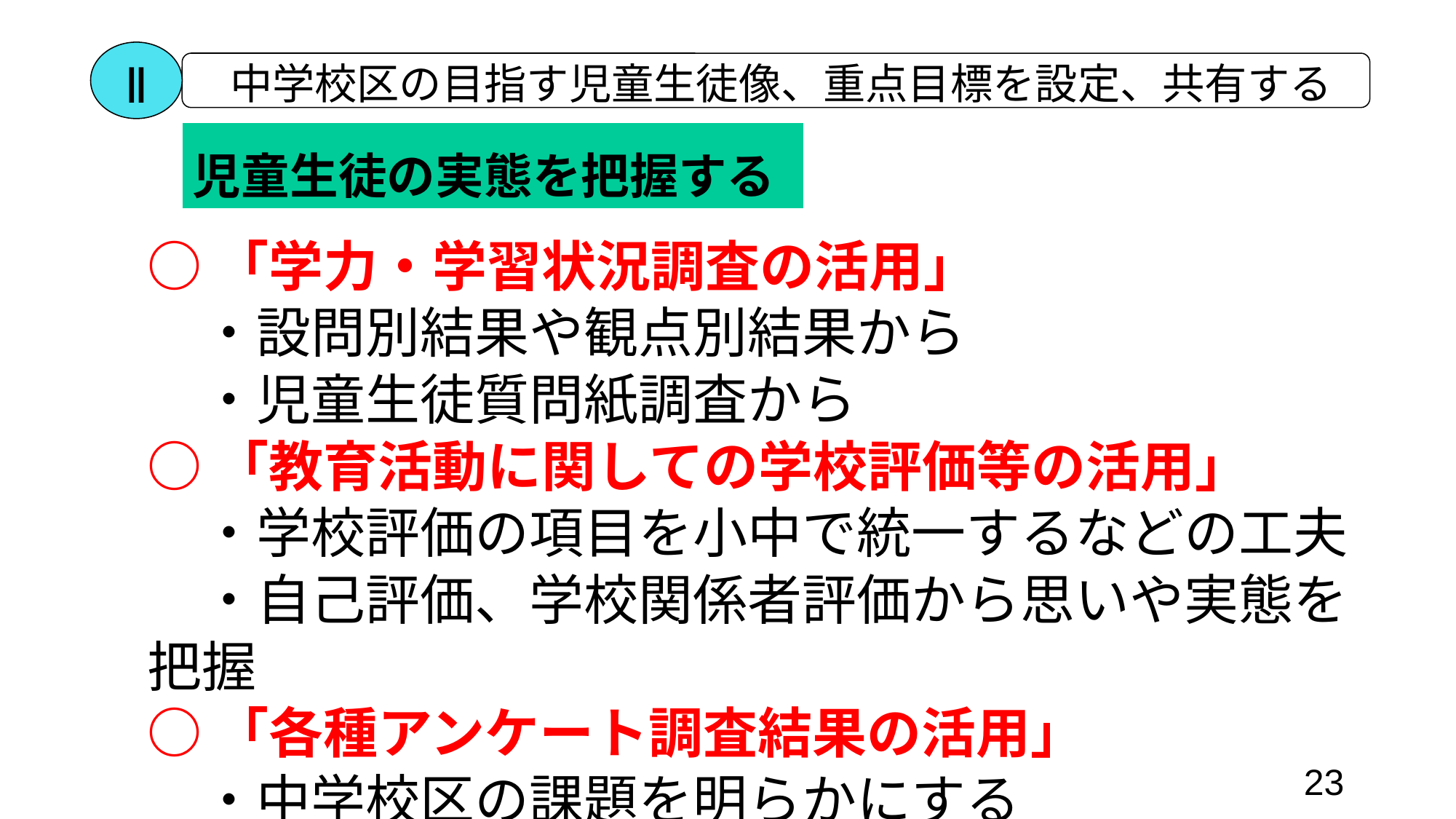

Ⅱ
　　中学校区の目指す児童生徒像、重点目標を設定、共有する
児童生徒の実態を把握する
○「学力・学習状況調査の活用」
　・設問別結果や観点別結果から
　・児童生徒質問紙調査から
○「教育活動に関しての学校評価等の活用」
　・学校評価の項目を小中で統一するなどの工夫
　・自己評価、学校関係者評価から思いや実態を把握
○「各種アンケート調査結果の活用」
　・中学校区の課題を明らかにする
23